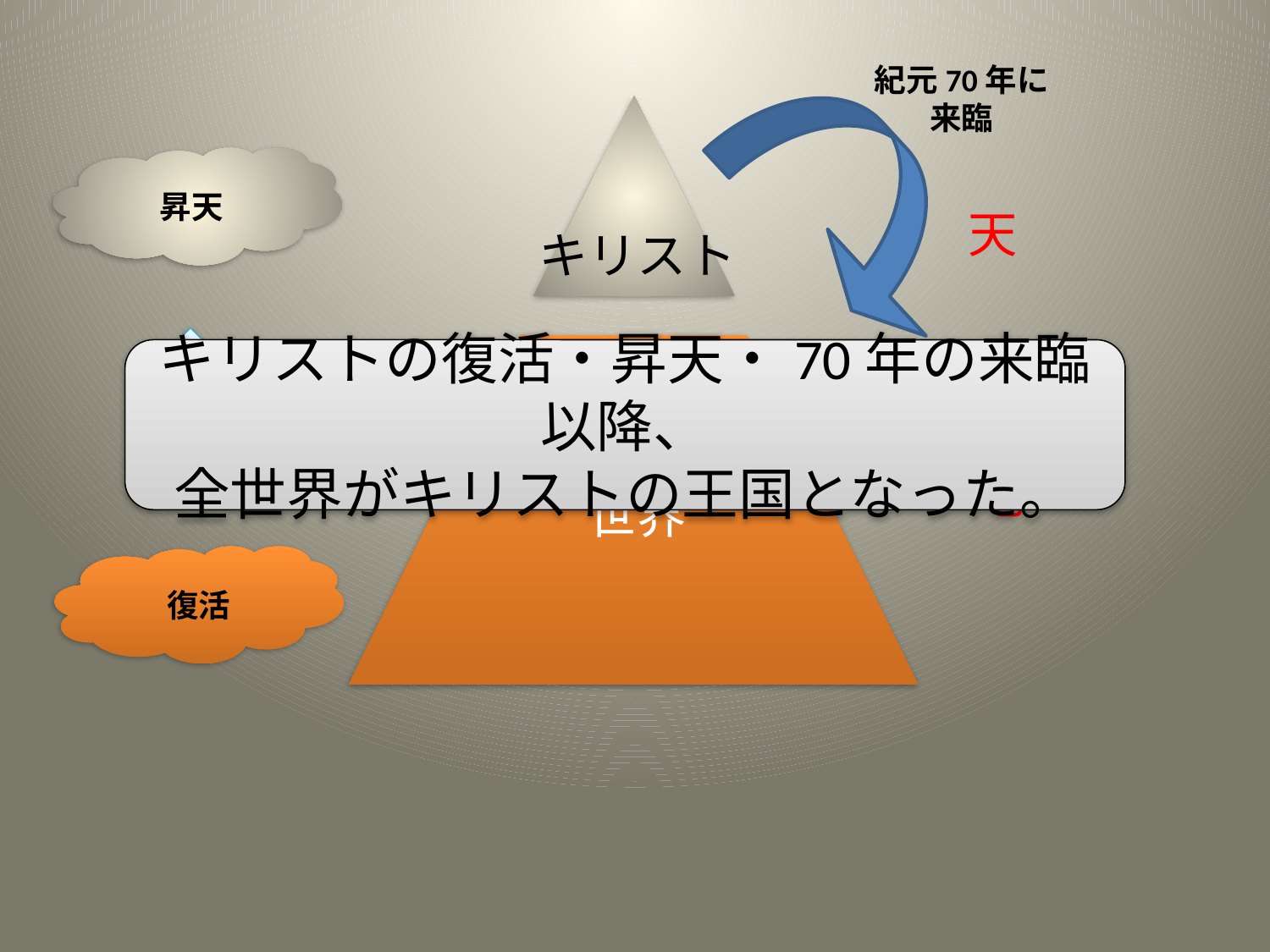

紀元70年に
来臨

天

地
キリスト
世界

昇天

キリストの復活・昇天・70年の来臨以降、
全世界がキリストの王国となった。

復活